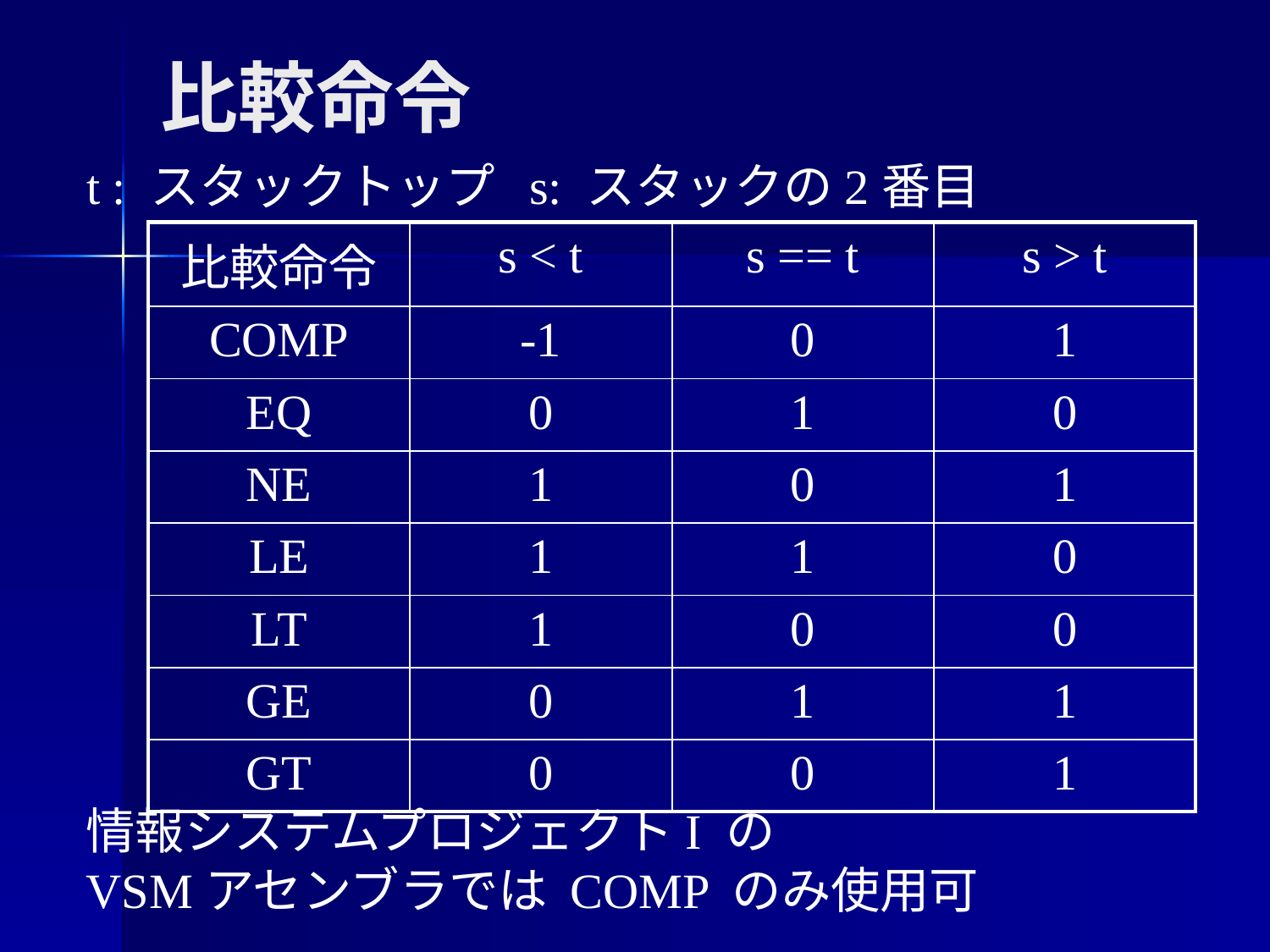

比較命令
t : スタックトップ  s: スタックの2番目
| 比較命令 | s < t | s == t | s > t |
| --- | --- | --- | --- |
| COMP | -1 | 0 | 1 |
| EQ | 0 | 1 | 0 |
| NE | 1 | 0 | 1 |
| LE | 1 | 1 | 0 |
| LT | 1 | 0 | 0 |
| GE | 0 | 1 | 1 |
| GT | 0 | 0 | 1 |
情報システムプロジェクトI の
VSMアセンブラでは COMP のみ使用可